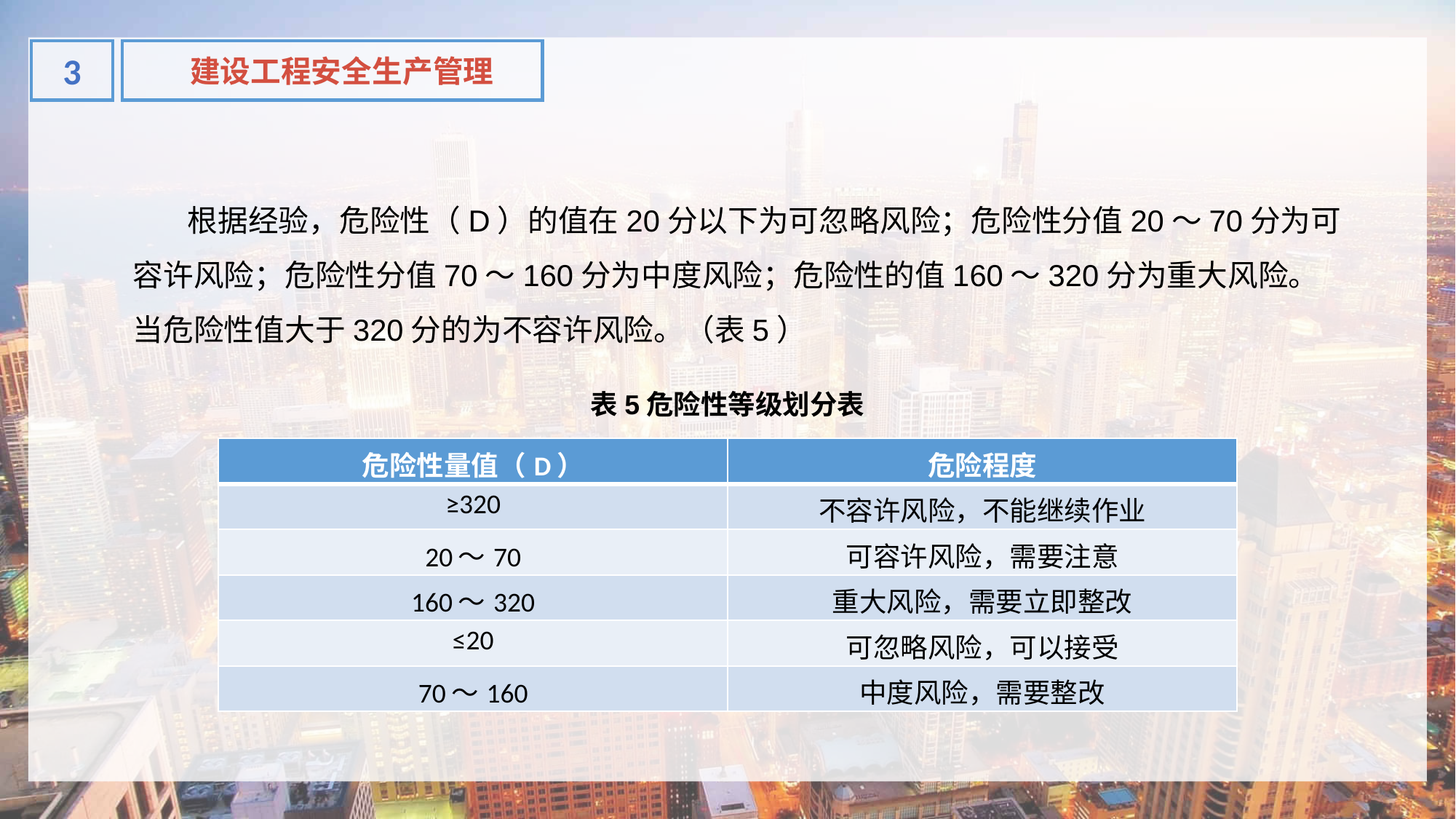

3

建设工程安全生产管理
根据经验，危险性（D）的值在20分以下为可忽略风险；危险性分值20～70分为可容许风险；危险性分值70～160分为中度风险；危险性的值160～320分为重大风险。当危险性值大于320分的为不容许风险。（表5）
表5危险性等级划分表
| 危险性量值（D） | 危险程度 |
| --- | --- |
| ≥320 | 不容许风险，不能继续作业 |
| 20～70 | 可容许风险，需要注意 |
| 160～320 | 重大风险，需要立即整改 |
| ≤20 | 可忽略风险，可以接受 |
| 70～160 | 中度风险，需要整改 |